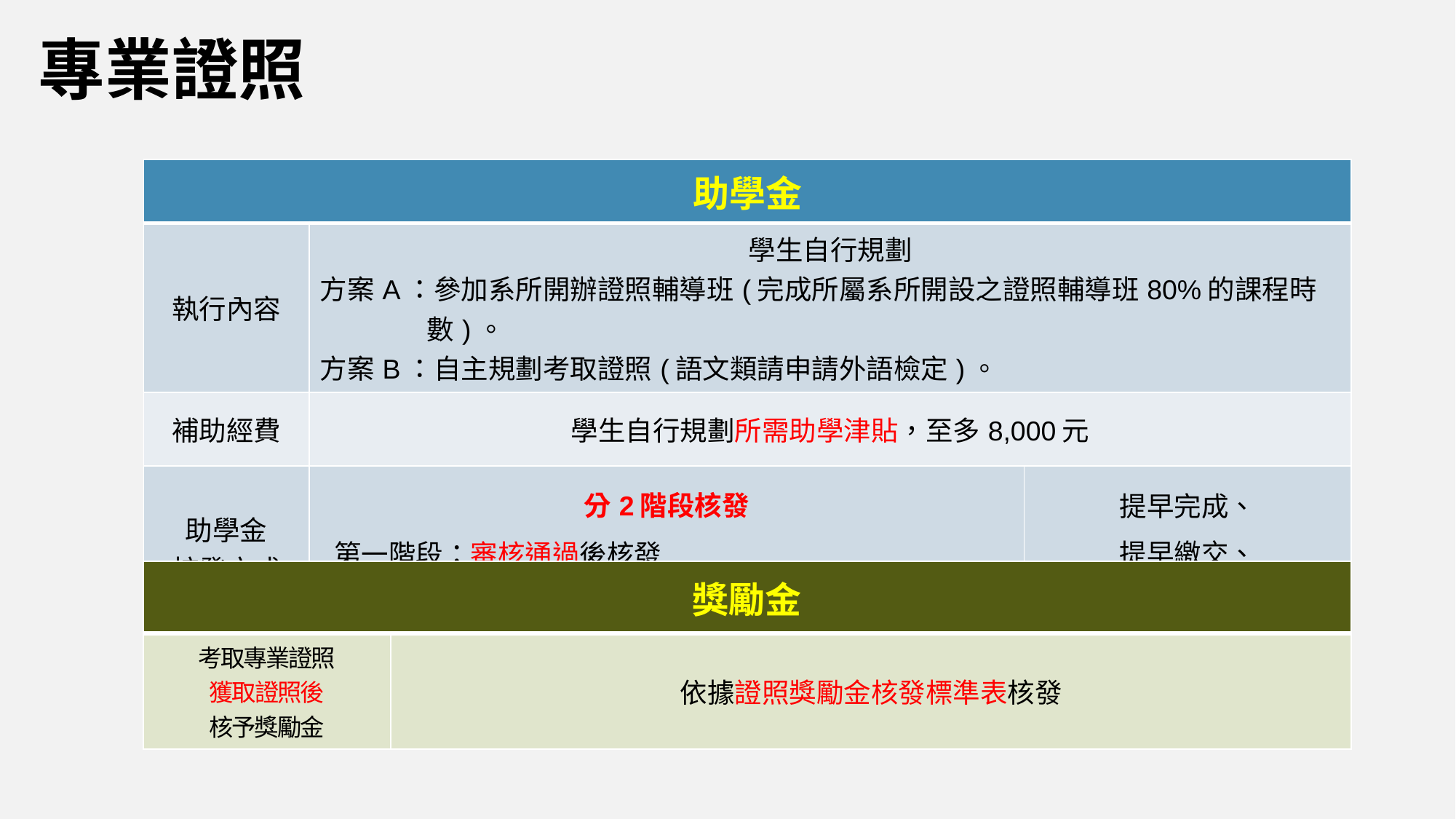

專業證照
| 助學金 |  |  |
| --- | --- | --- |
| 執行內容 | 學生自行規劃 方案A：參加系所開辦證照輔導班(完成所屬系所開設之證照輔導班80%的課程時數)。 方案B：自主規劃考取證照(語文類請申請外語檢定)。 |  |
| 補助經費 | 學生自行規劃所需助學津貼，至多8,000元 |  |
| 助學金 核發方式 | 分2階段核發 第一階段：審核通過後核發 第二階段：依學生完成證照輔導班後隔月核發 | 提早完成、 提早繳交、 提早核發助學金 |
| 獎勵金 |  |
| --- | --- |
| 考取專業證照 獲取證照後 核予獎勵金 | 依據證照獎勵金核發標準表核發 |